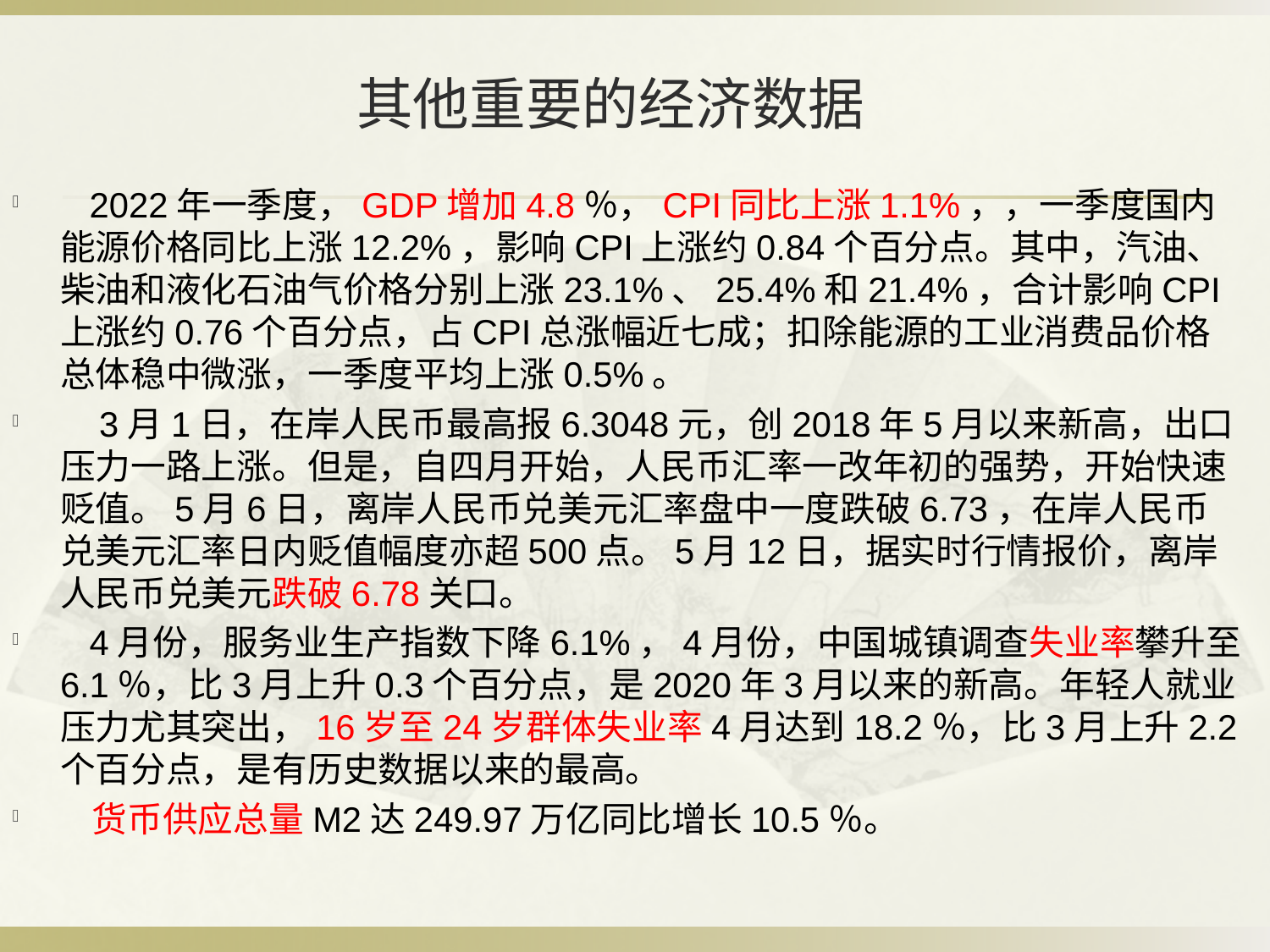

# 其他重要的经济数据
   2022年一季度，GDP增加4.8％，CPI同比上涨1.1%，，一季度国内能源价格同比上涨12.2%，影响CPI上涨约0.84个百分点。其中，汽油、柴油和液化石油气价格分别上涨23.1%、25.4%和21.4%，合计影响CPI上涨约0.76个百分点，占CPI总涨幅近七成；扣除能源的工业消费品价格总体稳中微涨，一季度平均上涨0.5%。
    3月1日，在岸人民币最高报6.3048元，创2018年5月以来新高，出口压力一路上涨。但是，自四月开始，人民币汇率一改年初的强势，开始快速贬值。5月6日，离岸人民币兑美元汇率盘中一度跌破6.73，在岸人民币兑美元汇率日内贬值幅度亦超500点。5月12日，据实时行情报价，离岸人民币兑美元跌破6.78关口。
   4月份，服务业生产指数下降6.1%，4月份，中国城镇调查失业率攀升至6.1％，比3月上升0.3个百分点，是2020年3月以来的新高。年轻人就业压力尤其突出，16岁至24岁群体失业率4月达到18.2％，比3月上升2.2个百分点，是有历史数据以来的最高。
   货币供应总量M2达249.97万亿同比增长10.5％。